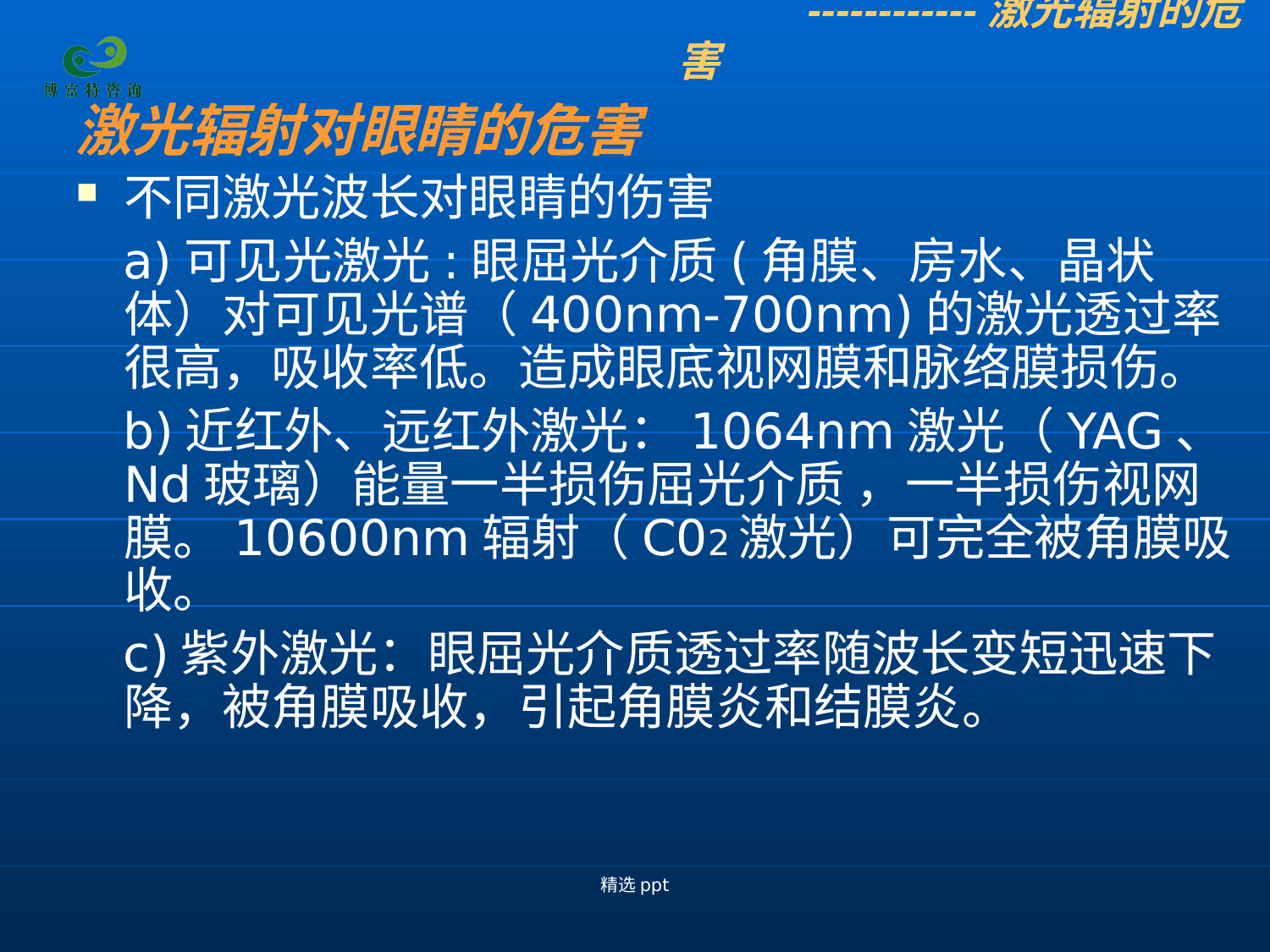

------------激光辐射的危害
激光辐射对眼睛的危害
不同激光波长对眼睛的伤害
   a)可见光激光:眼屈光介质(角膜、房水、晶状体）对可见光谱（400nm-700nm)的激光透过率很高，吸收率低。造成眼底视网膜和脉络膜损伤。
   b)近红外、远红外激光：1064nm激光（YAG、Nd玻璃）能量一半损伤屈光介质 ，一半损伤视网膜。10600nm辐射（C02激光）可完全被角膜吸收。
   c)紫外激光：眼屈光介质透过率随波长变短迅速下降，被角膜吸收，引起角膜炎和结膜炎。

16
精选ppt